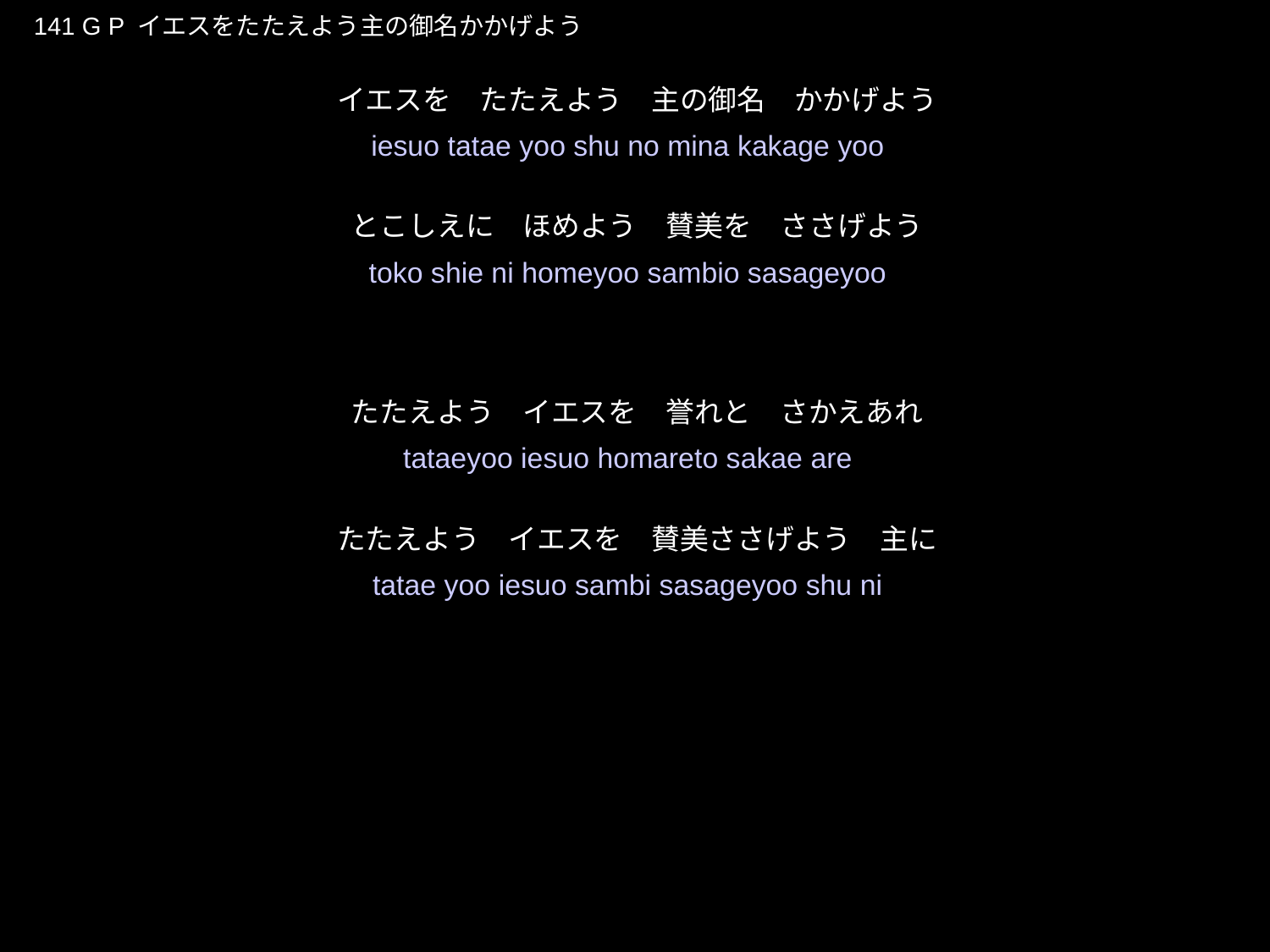

いえすをたたえようしゅのみなかかげよう
★P
141 G P イエスをたたえよう主の御名かかげよう
イエスを　たたえよう　主の御名　かかげよう
とこしえに　ほめよう　賛美を　ささげよう
たたえよう　イエスを　誉れと　さかえあれ
たたえよう　イエスを　賛美ささげよう　主に
★１
iesuo tatae yoo shu no mina kakage yoo
toko shie ni homeyoo sambio sasageyoo
tataeyoo iesuo homareto sakae are
tatae yoo iesuo sambi sasageyoo shu ni